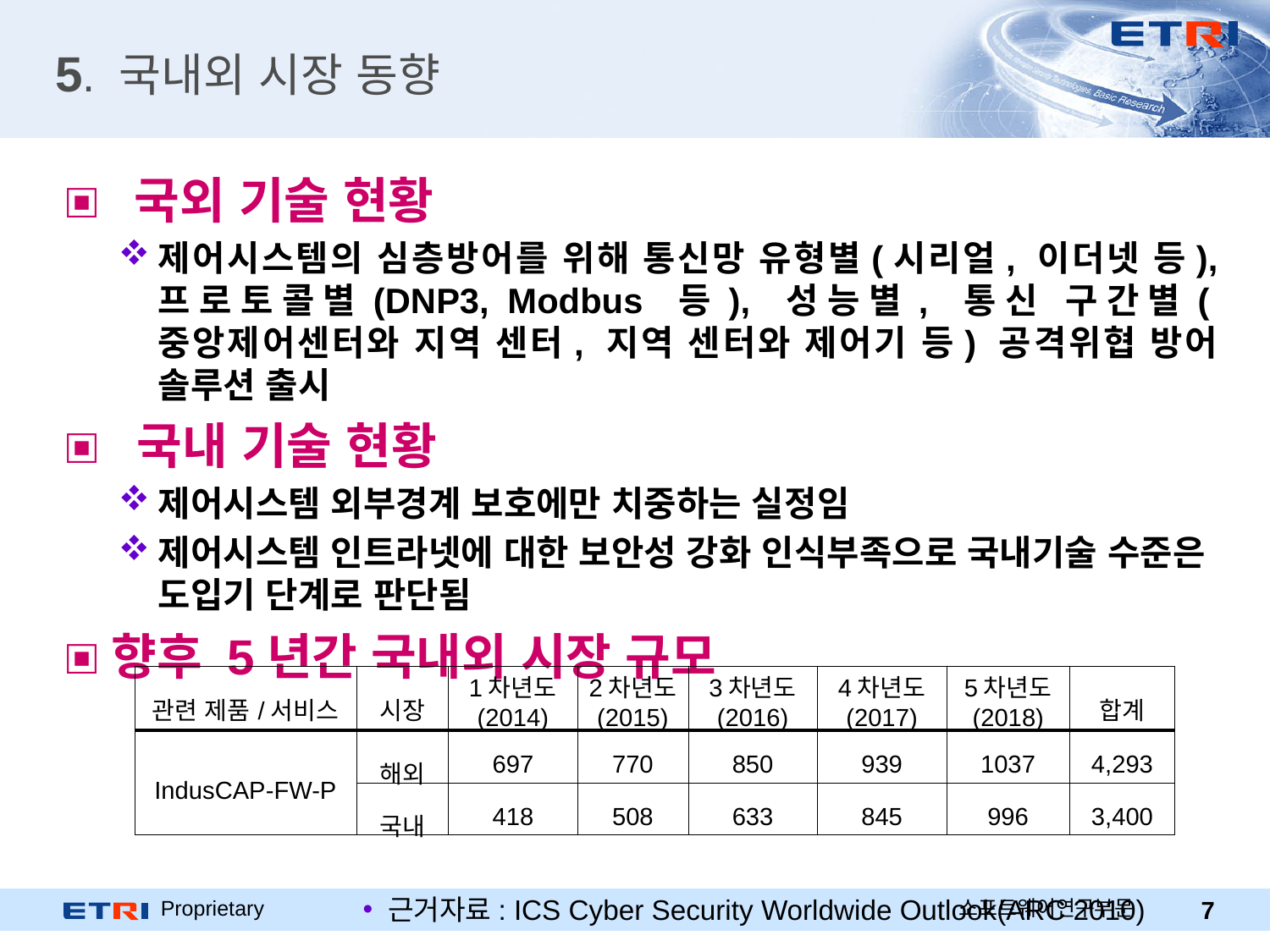

# 5. 국내외 시장 동향
 국외 기술 현황
제어시스템의 심층방어를 위해 통신망 유형별(시리얼, 이더넷 등), 프로토콜별(DNP3, Modbus 등), 성능별, 통신 구간별(중앙제어센터와 지역 센터, 지역 센터와 제어기 등) 공격위협 방어 솔루션 출시
 국내 기술 현황
제어시스템 외부경계 보호에만 치중하는 실정임
제어시스템 인트라넷에 대한 보안성 강화 인식부족으로 국내기술 수준은 도입기 단계로 판단됨
향후 5년간 국내외 시장 규모

근거자료: ICS Cyber Security Worldwide Outlook(ARC 2010)
| 관련 제품/서비스 | 시장 | 1차년도 (2014) | 2차년도 (2015) | 3차년도 (2016) | 4차년도 (2017) | 5차년도 (2018) | 합계 |
| --- | --- | --- | --- | --- | --- | --- | --- |
| IndusCAP-FW-P | 해외 | 697 | 770 | 850 | 939 | 1037 | 4,293 |
|  | 국내 | 418 | 508 | 633 | 845 | 996 | 3,400 |
소프트웨어연구부문
7